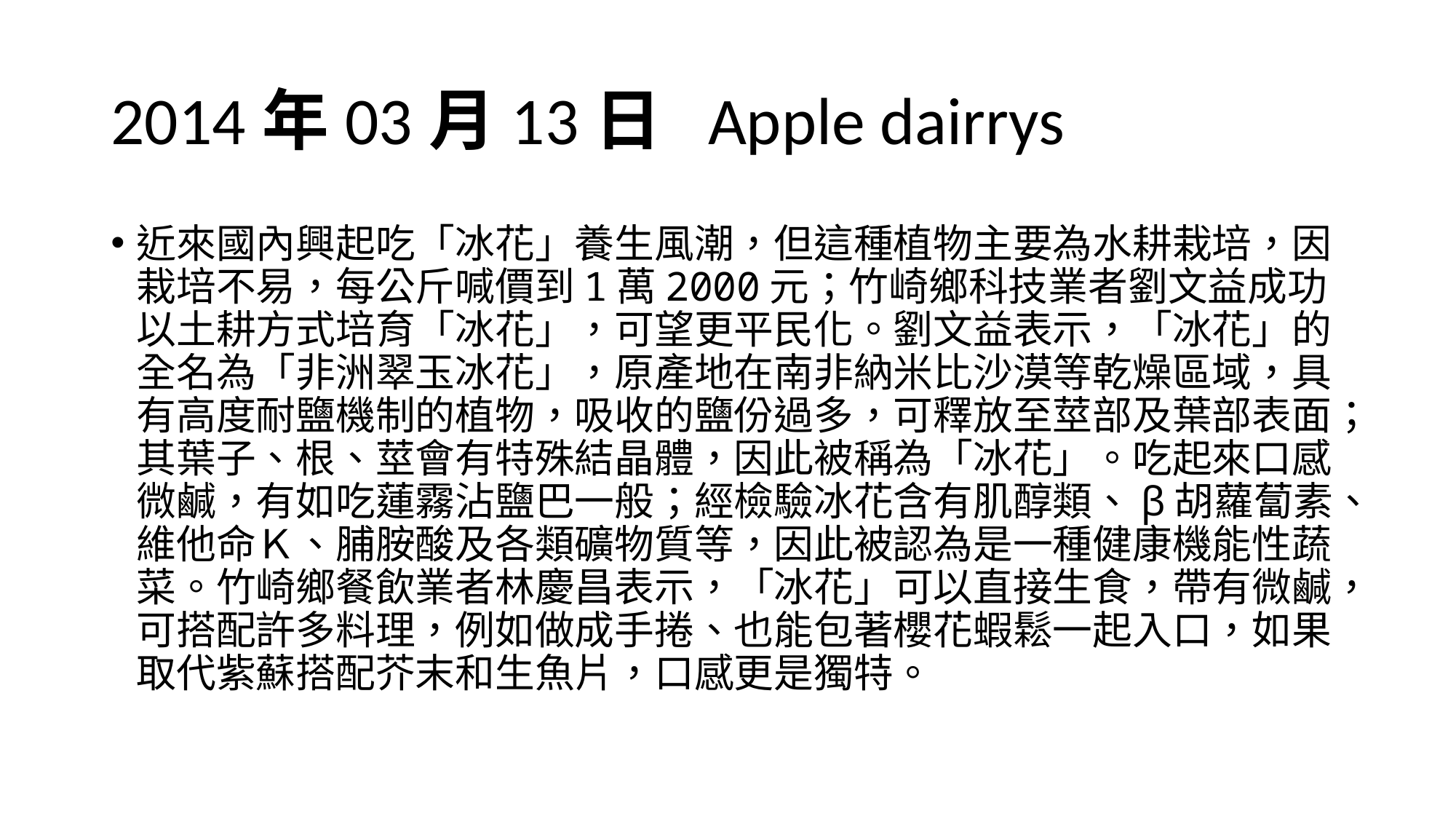

# 2014年03月13日  Apple dairrys
近來國內興起吃「冰花」養生風潮，但這種植物主要為水耕栽培，因栽培不易，每公斤喊價到1萬2000元；竹崎鄉科技業者劉文益成功以土耕方式培育「冰花」，可望更平民化。劉文益表示，「冰花」的全名為「非洲翠玉冰花」，原產地在南非納米比沙漠等乾燥區域，具有高度耐鹽機制的植物，吸收的鹽份過多，可釋放至莖部及葉部表面；其葉子、根、莖會有特殊結晶體，因此被稱為「冰花」。吃起來口感微鹹，有如吃蓮霧沾鹽巴一般；經檢驗冰花含有肌醇類、β胡蘿蔔素、維他命Ｋ、脯胺酸及各類礦物質等，因此被認為是一種健康機能性蔬菜。竹崎鄉餐飲業者林慶昌表示，「冰花」可以直接生食，帶有微鹹，可搭配許多料理，例如做成手捲、也能包著櫻花蝦鬆一起入口，如果取代紫蘇搭配芥末和生魚片，口感更是獨特。